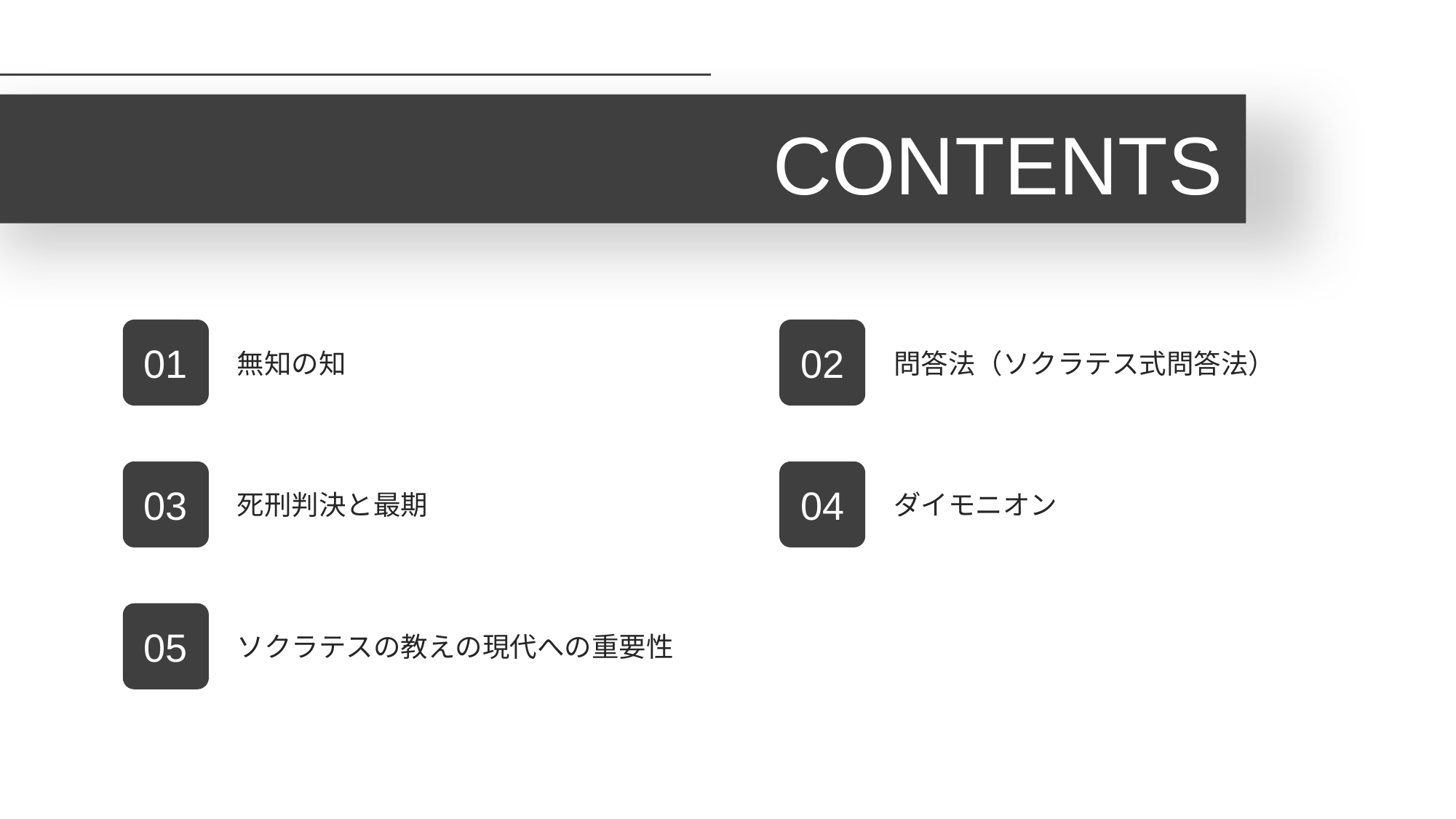

CONTENTS
無知の知
問答法（ソクラテス式問答法）

01
02
死刑判決と最期
ダイモニオン

03
04
ソクラテスの教えの現代への重要性

05